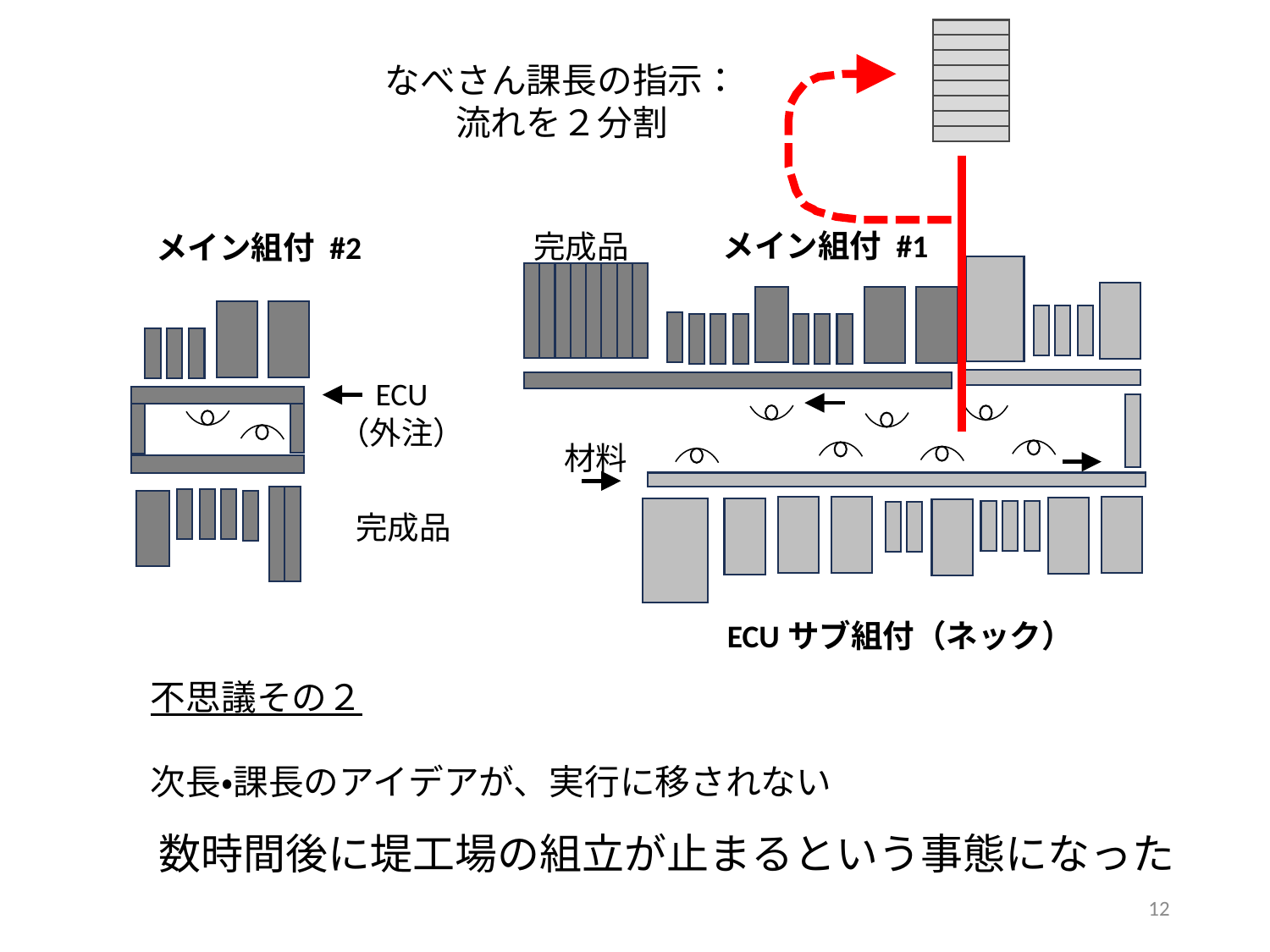

なべさん課長の指示：
流れを２分割

メイン組付 #1
完成品
メイン組付 #2

ECU
（外注）

材料

完成品
ECUサブ組付（ネック）
不思議その２
次長・課長のアイデアが、実行に移されない
数時間後に堤工場の組立が止まるという事態になった
12